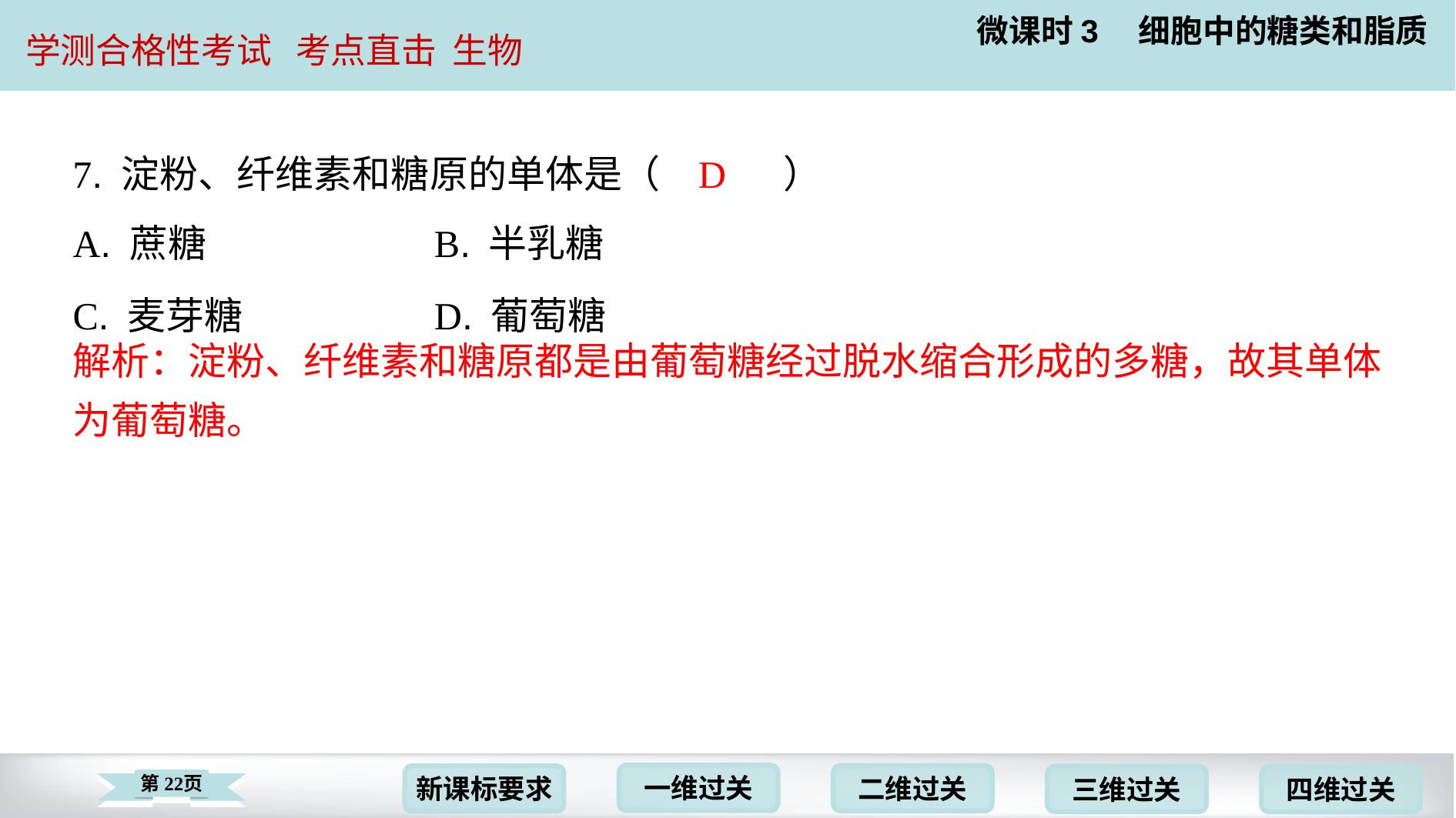

D
7. 淀粉、纤维素和糖原的单体是（　D　）
| A. 蔗糖 | B. 半乳糖 |
| --- | --- |
| C. 麦芽糖 | D. 葡萄糖 |
解析：淀粉、纤维素和糖原都是由葡萄糖经过脱水缩合形成的多糖，故其单体
为葡萄糖。